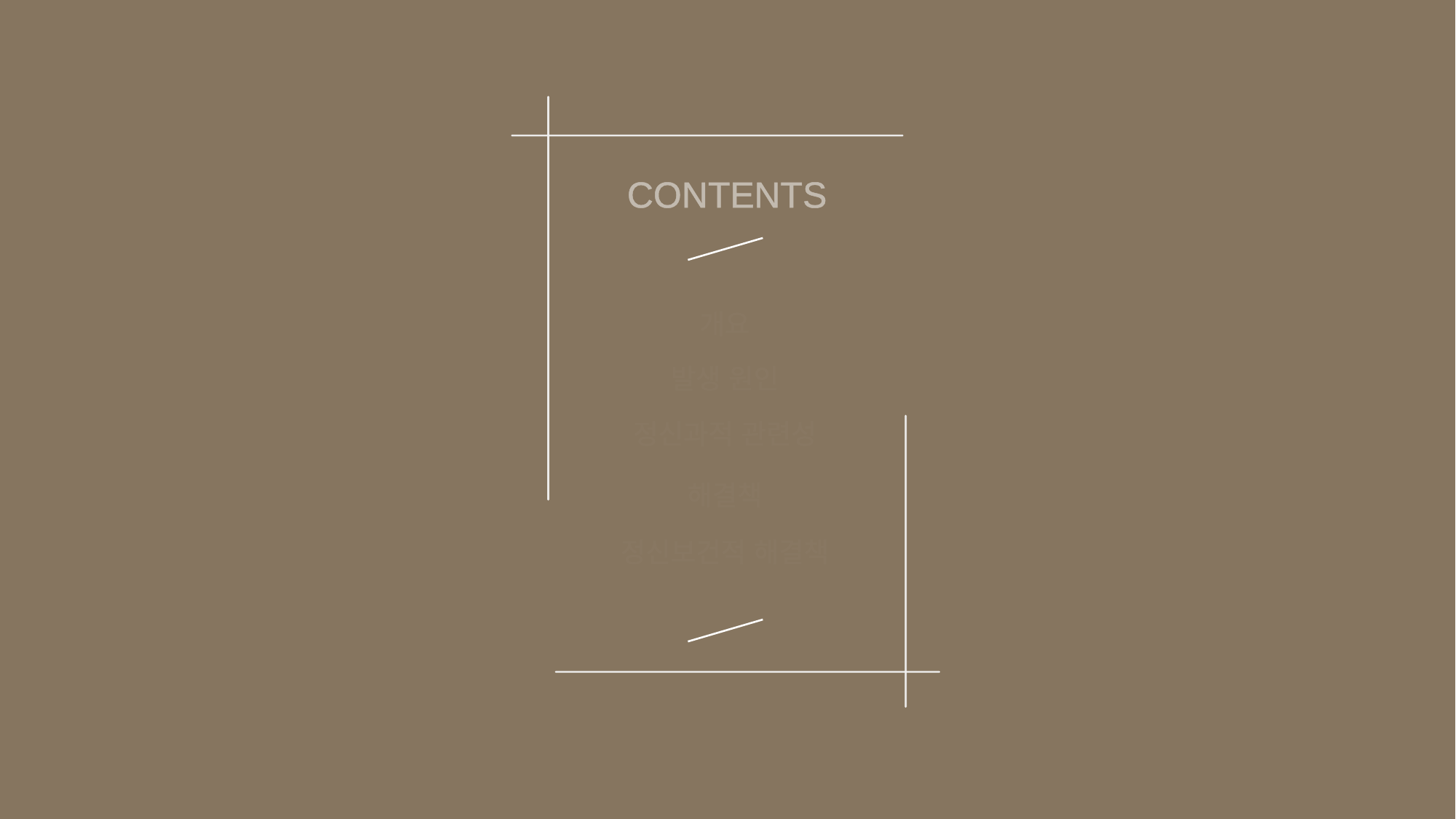

CONTENTS
개요
발생 원인
정신과적 관련성
해결책
정신보건적 해결책